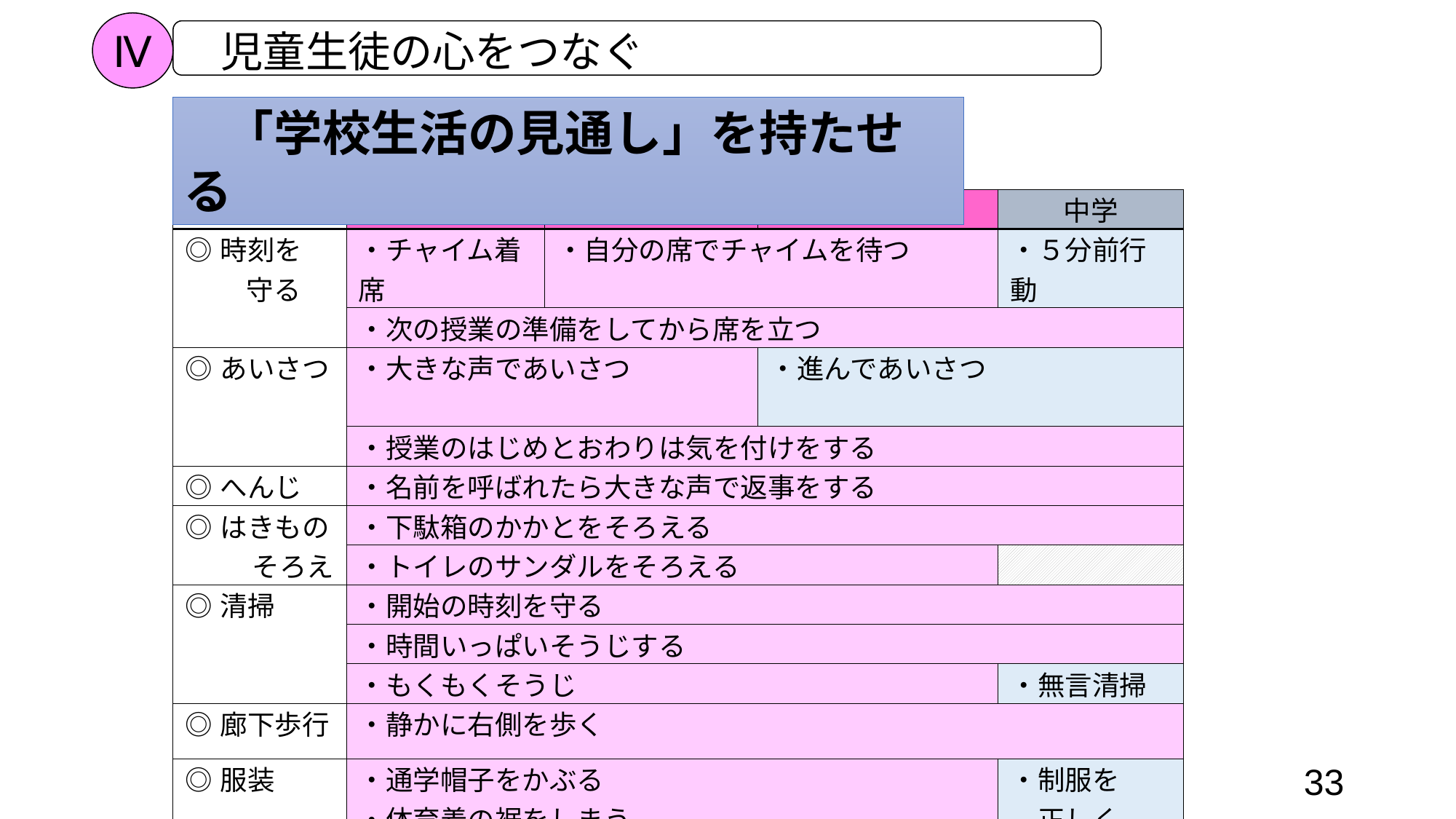

Ⅳ
　児童生徒の心をつなぐ
　 「学校生活の見通し」を持たせる
|  | 低学年 | 中学年 | 高学年 | 中学 |
| --- | --- | --- | --- | --- |
| ◎時刻を 守る | ・チャイム着席 | ・自分の席でチャイムを待つ |  | ・５分前行動 |
|  | ・次の授業の準備をしてから席を立つ |  |  |  |
| ◎あいさつ | ・大きな声であいさつ |  | ・進んであいさつ |  |
|  | ・授業のはじめとおわりは気を付けをする |  |  |  |
| ◎へんじ | ・名前を呼ばれたら大きな声で返事をする |  |  |  |
| ◎はきもの そろえ | ・下駄箱のかかとをそろえる |  |  |  |
|  | ・トイレのサンダルをそろえる |  |  |  |
| ◎清掃 | ・開始の時刻を守る |  |  |  |
|  | ・時間いっぱいそうじする |  |  |  |
|  | ・もくもくそうじ |  |  | ・無言清掃 |
| ◎廊下歩行 | ・静かに右側を歩く |  |  |  |
| ◎服装 | ・通学帽子をかぶる ・体育着の裾をしまう ・清掃の際は三角巾をかぶる |  |  | ・制服を 　正しく 　着用する |
|  | ・名札をつける |  |  |  |
| ◎家庭学習 | ・宿題 | ・宿題 ・簡単な自主学習 | ・宿題 ・自主学習 | ・宿題 ・予習復習 |
33